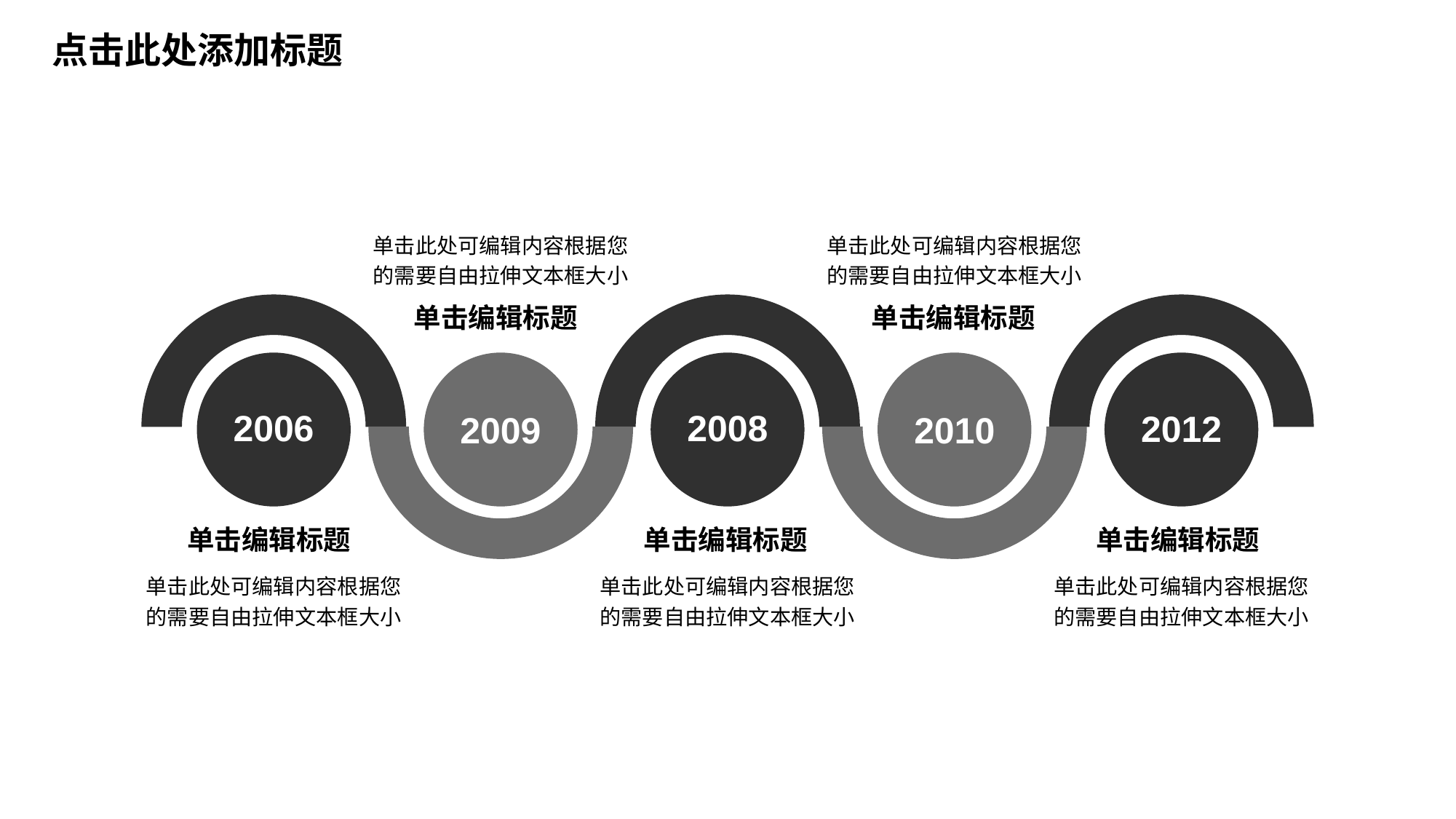

点击此处添加标题
单击此处可编辑内容根据您的需要自由拉伸文本框大小
单击此处可编辑内容根据您的需要自由拉伸文本框大小

单击编辑标题
单击编辑标题

2006
2008
2012
2009
2010
单击编辑标题
单击编辑标题
单击编辑标题
单击此处可编辑内容根据您的需要自由拉伸文本框大小
单击此处可编辑内容根据您的需要自由拉伸文本框大小
单击此处可编辑内容根据您的需要自由拉伸文本框大小